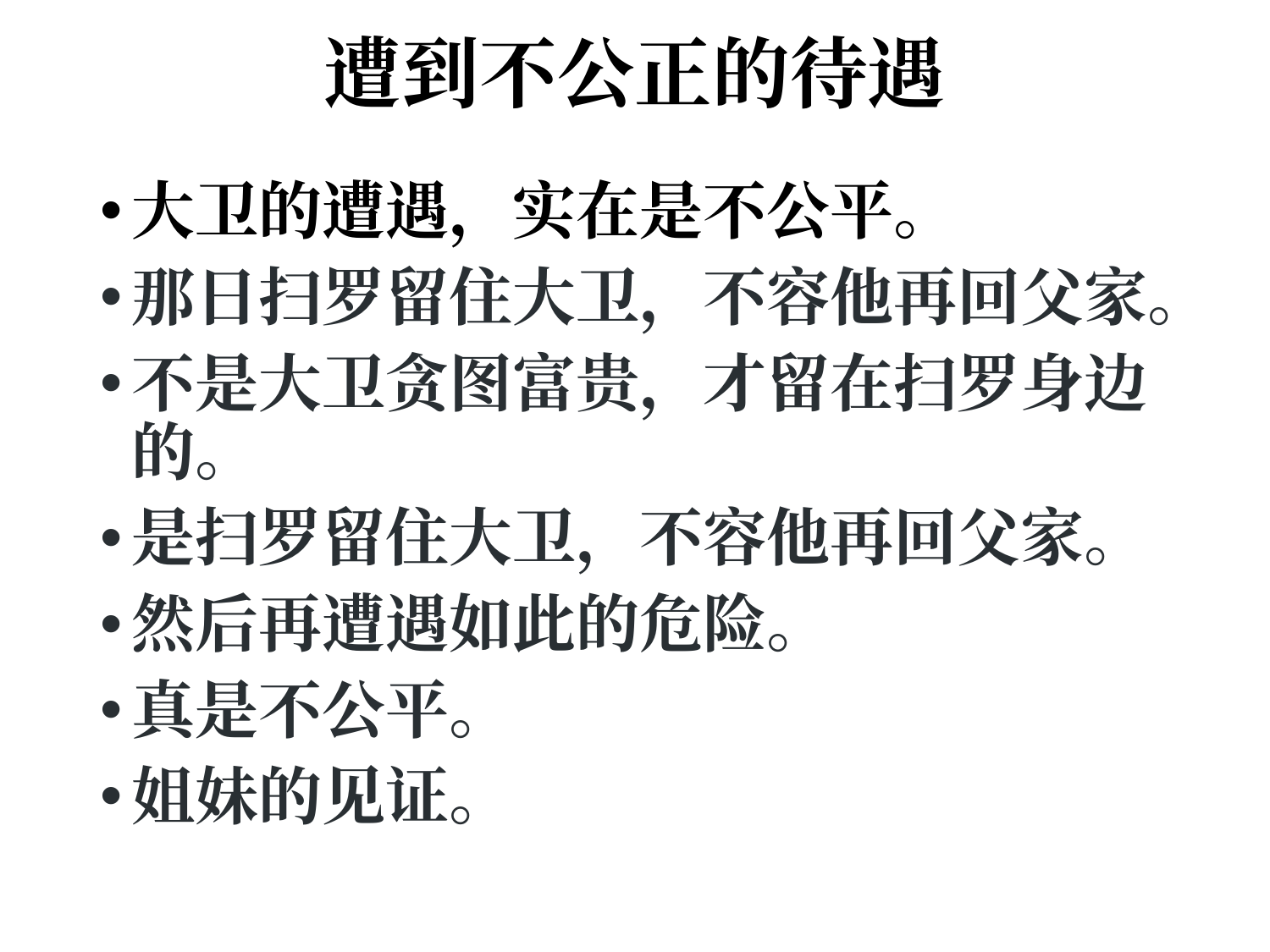

# 遭到不公正的待遇
大卫的遭遇，实在是不公平。
那日扫罗留住大卫，不容他再回父家。
不是大卫贪图富贵，才留在扫罗身边的。
是扫罗留住大卫，不容他再回父家。
然后再遭遇如此的危险。
真是不公平。
姐妹的见证。